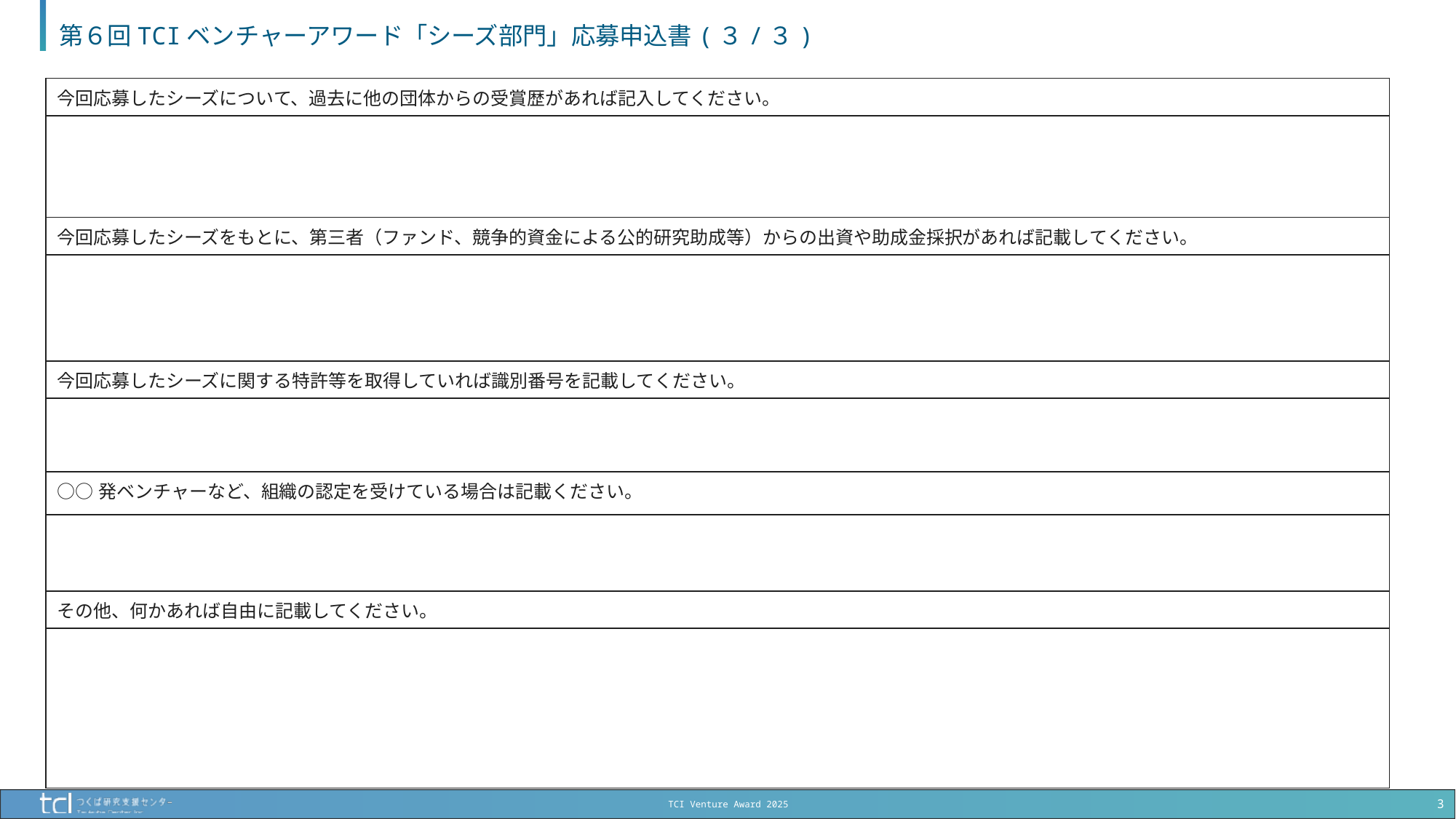

# 第６回TCIベンチャーアワード「シーズ部門」応募申込書(３/３)
| 今回応募したシーズについて、過去に他の団体からの受賞歴があれば記入してください。 |
| --- |
|  |
| 今回応募したシーズをもとに、第三者（ファンド、競争的資金による公的研究助成等）からの出資や助成金採択があれば記載してください。 |
|  |
| 今回応募したシーズに関する特許等を取得していれば識別番号を記載してください。 |
|  |
| ○○発ベンチャーなど、組織の認定を受けている場合は記載ください。 |
|  |
| その他、何かあれば自由に記載してください。 |
|  |
3